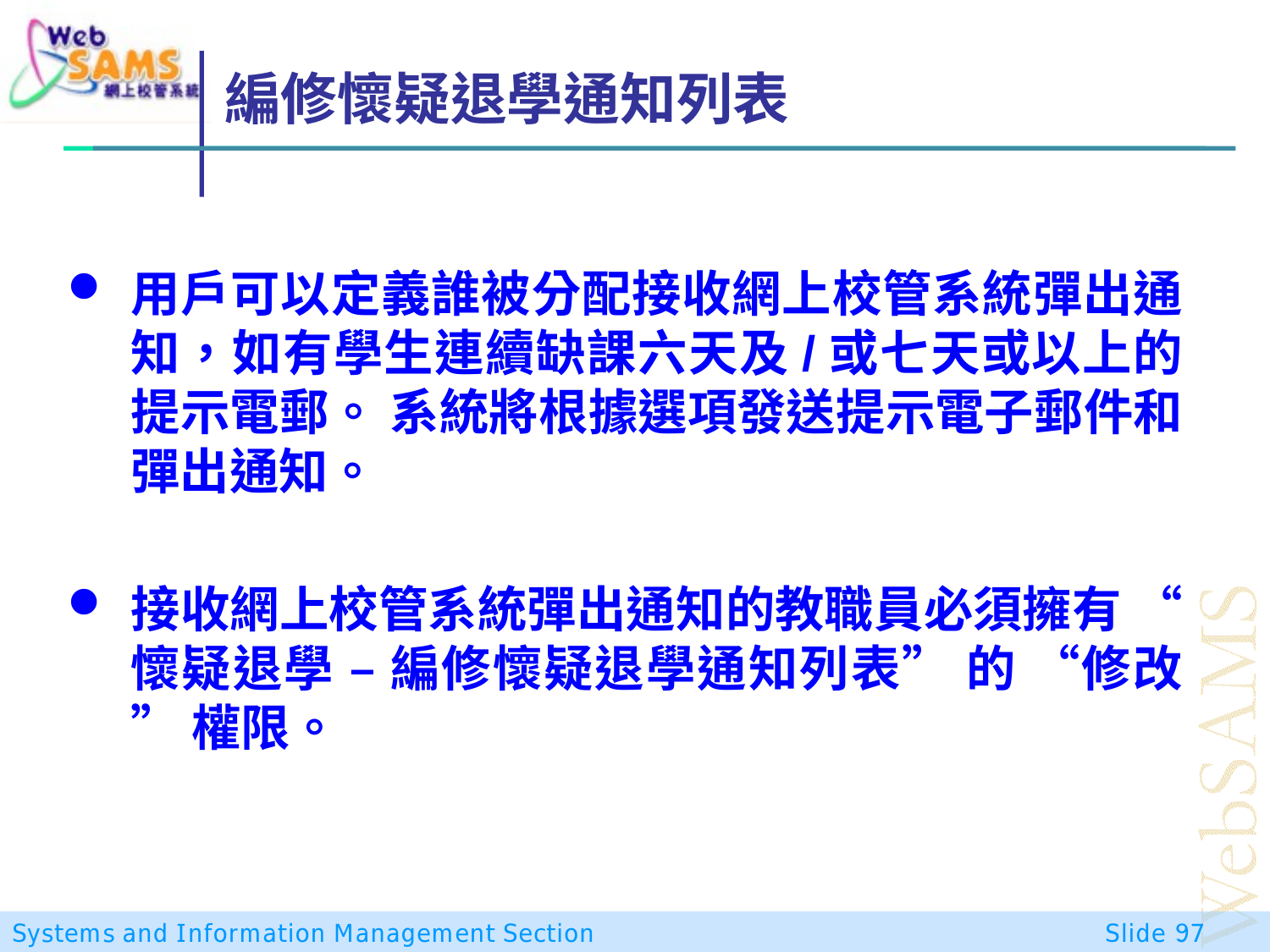

編修懷疑退學通知列表
用戶可以定義誰被分配接收網上校管系統彈出通知，如有學生連續缺課六天及/或七天或以上的提示電郵。 系統將根據選項發送提示電子郵件和彈出通知。

接收網上校管系統彈出通知的教職員必須擁有 “懷疑退學 – 編修懷疑退學通知列表” 的 “修改” 權限。